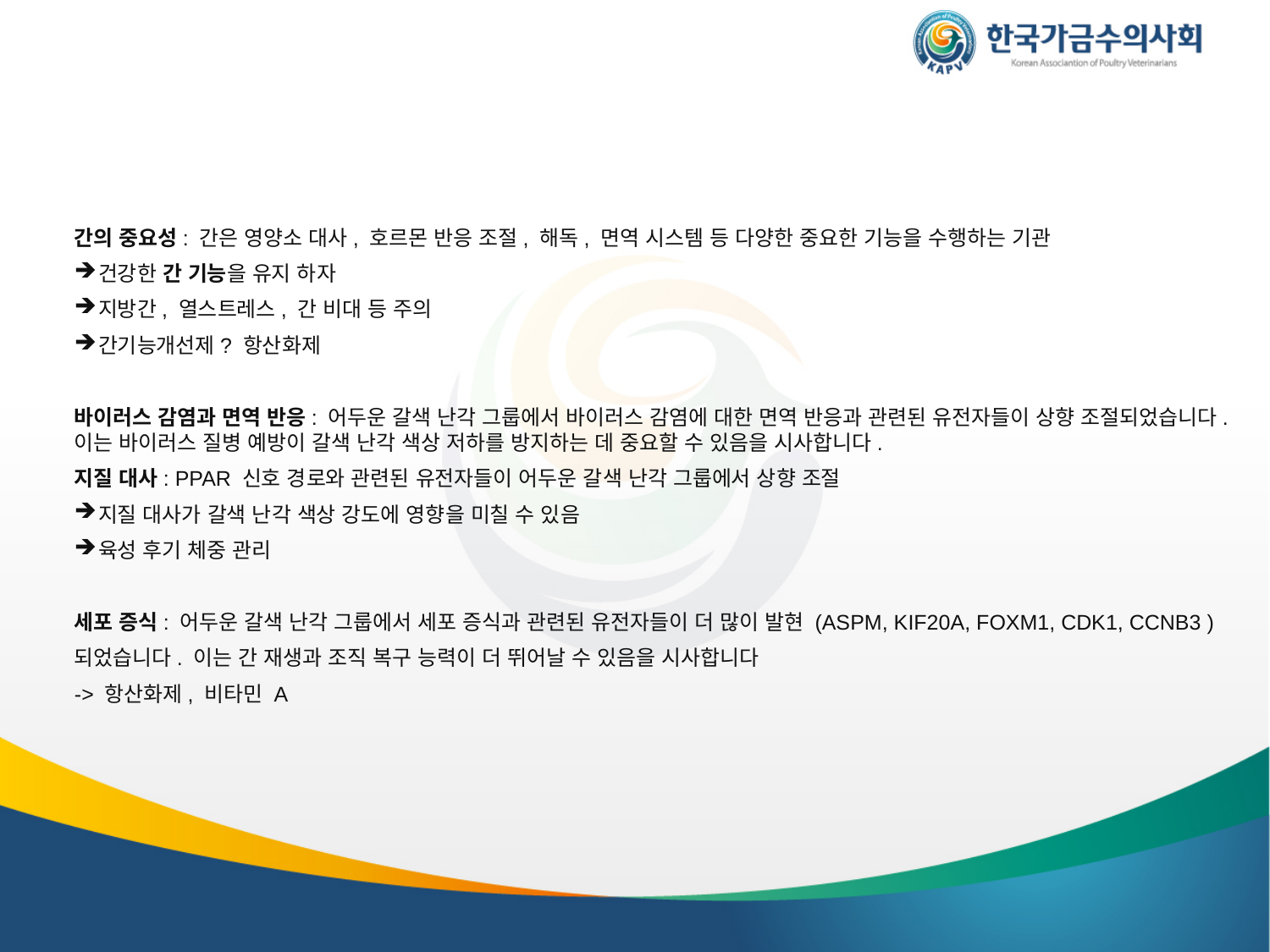

#
간의 중요성: 간은 영양소 대사, 호르몬 반응 조절, 해독, 면역 시스템 등 다양한 중요한 기능을 수행하는 기관
건강한 간 기능을 유지 하자
지방간, 열스트레스, 간 비대 등 주의
간기능개선제? 항산화제

바이러스 감염과 면역 반응: 어두운 갈색 난각 그룹에서 바이러스 감염에 대한 면역 반응과 관련된 유전자들이 상향 조절되었습니다. 이는 바이러스 질병 예방이 갈색 난각 색상 저하를 방지하는 데 중요할 수 있음을 시사합니다.
지질 대사: PPAR 신호 경로와 관련된 유전자들이 어두운 갈색 난각 그룹에서 상향 조절
지질 대사가 갈색 난각 색상 강도에 영향을 미칠 수 있음
육성 후기 체중 관리

세포 증식: 어두운 갈색 난각 그룹에서 세포 증식과 관련된 유전자들이 더 많이 발현 (ASPM, KIF20A, FOXM1, CDK1, CCNB3 )
되었습니다. 이는 간 재생과 조직 복구 능력이 더 뛰어날 수 있음을 시사합니다
-> 항산화제, 비타민 A